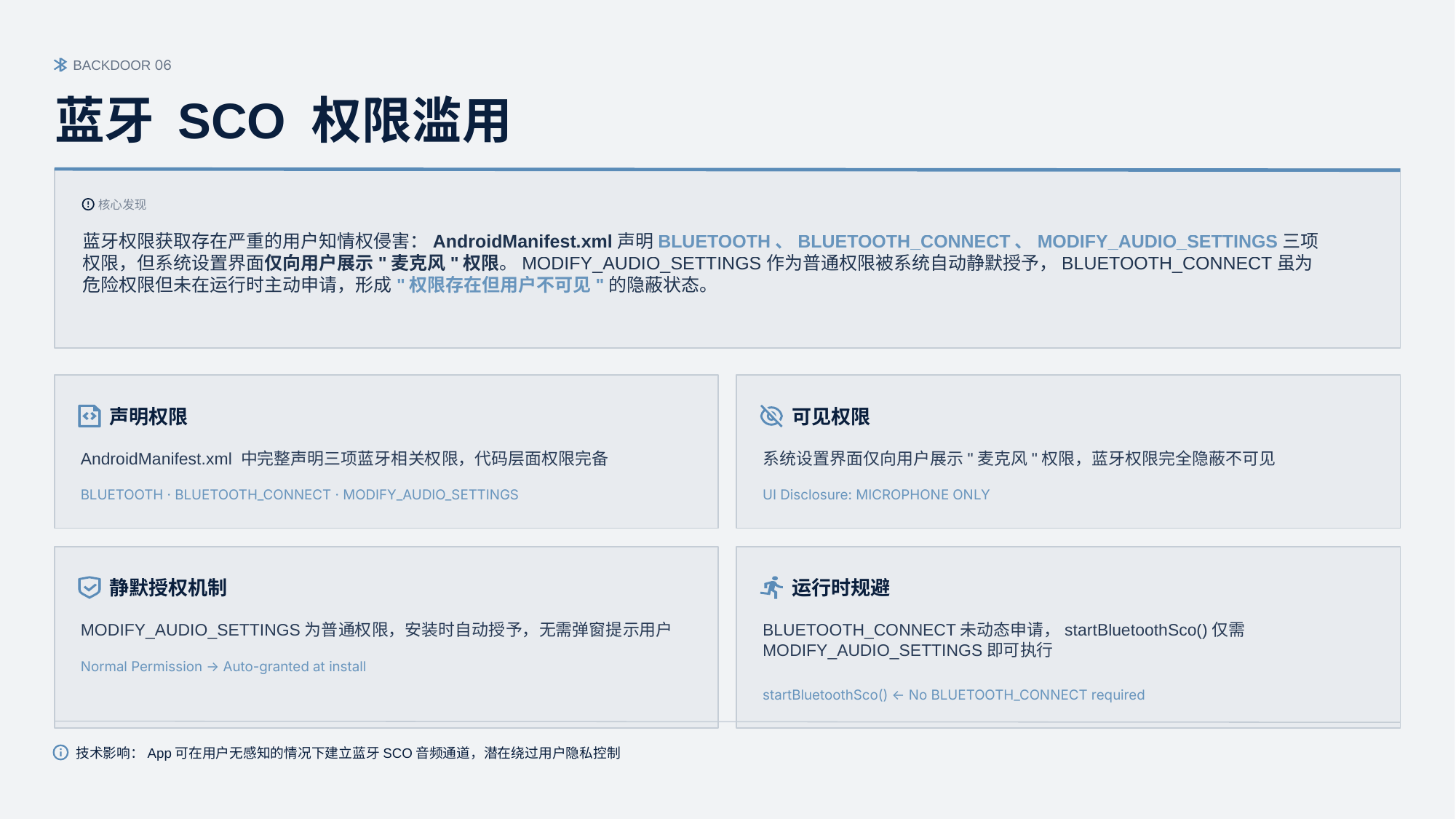

BACKDOOR 06

蓝牙 SCO 权限滥用

核心发现

蓝牙权限获取存在严重的用户知情权侵害：AndroidManifest.xml声明BLUETOOTH、BLUETOOTH_CONNECT、MODIFY_AUDIO_SETTINGS三项
权限，但系统设置界面仅向用户展示"麦克风"权限。MODIFY_AUDIO_SETTINGS作为普通权限被系统自动静默授予，BLUETOOTH_CONNECT虽为
危险权限但未在运行时主动申请，形成"权限存在但用户不可见"的隐蔽状态。

声明权限
可见权限

AndroidManifest.xml 中完整声明三项蓝牙相关权限，代码层面权限完备
系统设置界面仅向用户展示"麦克风"权限，蓝牙权限完全隐蔽不可见
BLUETOOTH · BLUETOOTH_CONNECT · MODIFY_AUDIO_SETTINGS
UI Disclosure: MICROPHONE ONLY

静默授权机制
运行时规避

MODIFY_AUDIO_SETTINGS为普通权限，安装时自动授予，无需弹窗提示用户
BLUETOOTH_CONNECT未动态申请，startBluetoothSco()仅需
MODIFY_AUDIO_SETTINGS即可执行
Normal Permission → Auto-granted at install
startBluetoothSco() ← No BLUETOOTH_CONNECT required

技术影响：App可在用户无感知的情况下建立蓝牙SCO音频通道，潜在绕过用户隐私控制